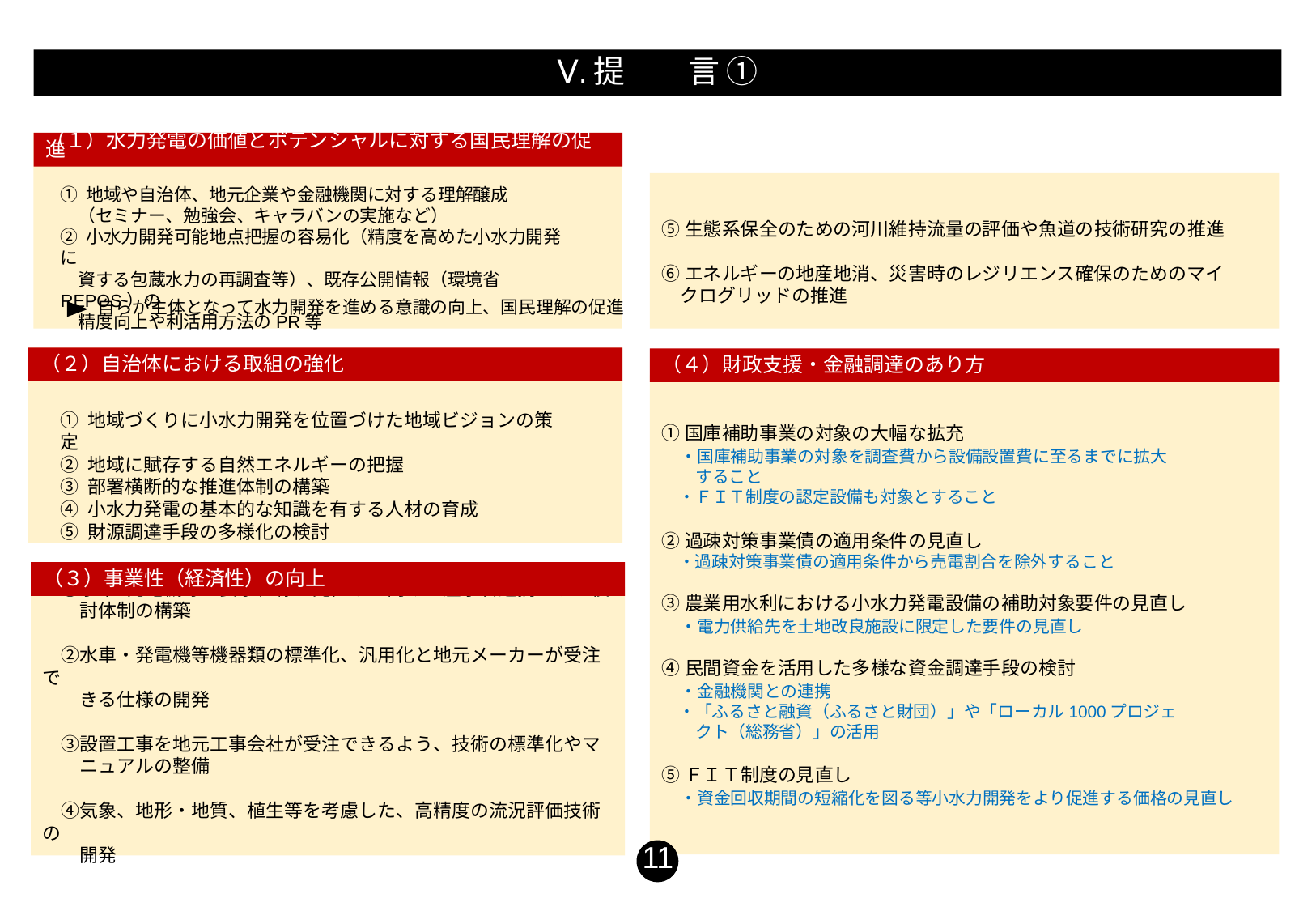

Ⅴ.提　　言 ①

（１）水力発電の価値とポテンシャルに対する国民理解の促進

⑤生態系保全のための河川維持流量の評価や魚道の技術研究の推進

⑥エネルギーの地産地消、災害時のレジリエンス確保のためのマイ
　クログリッドの推進
① 地域や自治体、地元企業や金融機関に対する理解醸成
　（セミナー、勉強会、キャラバンの実施など）
② 小水力開発可能地点把握の容易化（精度を高めた小水力開発に
　資する包蔵水力の再調査等）、既存公開情報（環境省REPOS）の
　精度向上や利活用方法のPR等

自らが主体となって水力開発を進める意識の向上、国民理解の促進

（２）自治体における取組の強化
（４）財政支援・金融調達のあり方
①国庫補助事業の対象の大幅な拡充
　・国庫補助事業の対象を調査費から設備設置費に至るまでに拡大
　　すること
　・ＦＩＴ制度の認定設備も対象とすること

②過疎対策事業債の適用条件の見直し
　・過疎対策事業債の適用条件から売電割合を除外すること

③農業用水利における小水力発電設備の補助対象要件の見直し
　・電力供給先を土地改良施設に限定した要件の見直し

④民間資金を活用した多様な資金調達手段の検討
　・金融機関との連携
　・「ふるさと融資（ふるさと財団）」や「ローカル1000プロジェ
　　クト（総務省）」の活用

⑤ＦＩＴ制度の見直し
　・資金回収期間の短縮化を図る等小水力開発をより促進する価格の見直し
① 地域づくりに小水力開発を位置づけた地域ビジョンの策定
② 地域に賦存する自然エネルギーの把握
③ 部署横断的な推進体制の構築
④ 小水力発電の基本的な知識を有する人材の育成
⑤ 財源調達手段の多様化の検討
（３）事業性（経済性）の向上
　①水車･発電機等の要求仕様の見直しに向けた産学官連携による検
　　討体制の構築

　②水車・発電機等機器類の標準化、汎用化と地元メーカーが受注で
　　きる仕様の開発

　③設置工事を地元工事会社が受注できるよう、技術の標準化やマ
　　ニュアルの整備

　④気象、地形・地質、植生等を考慮した、高精度の流況評価技術の
　　開発
11